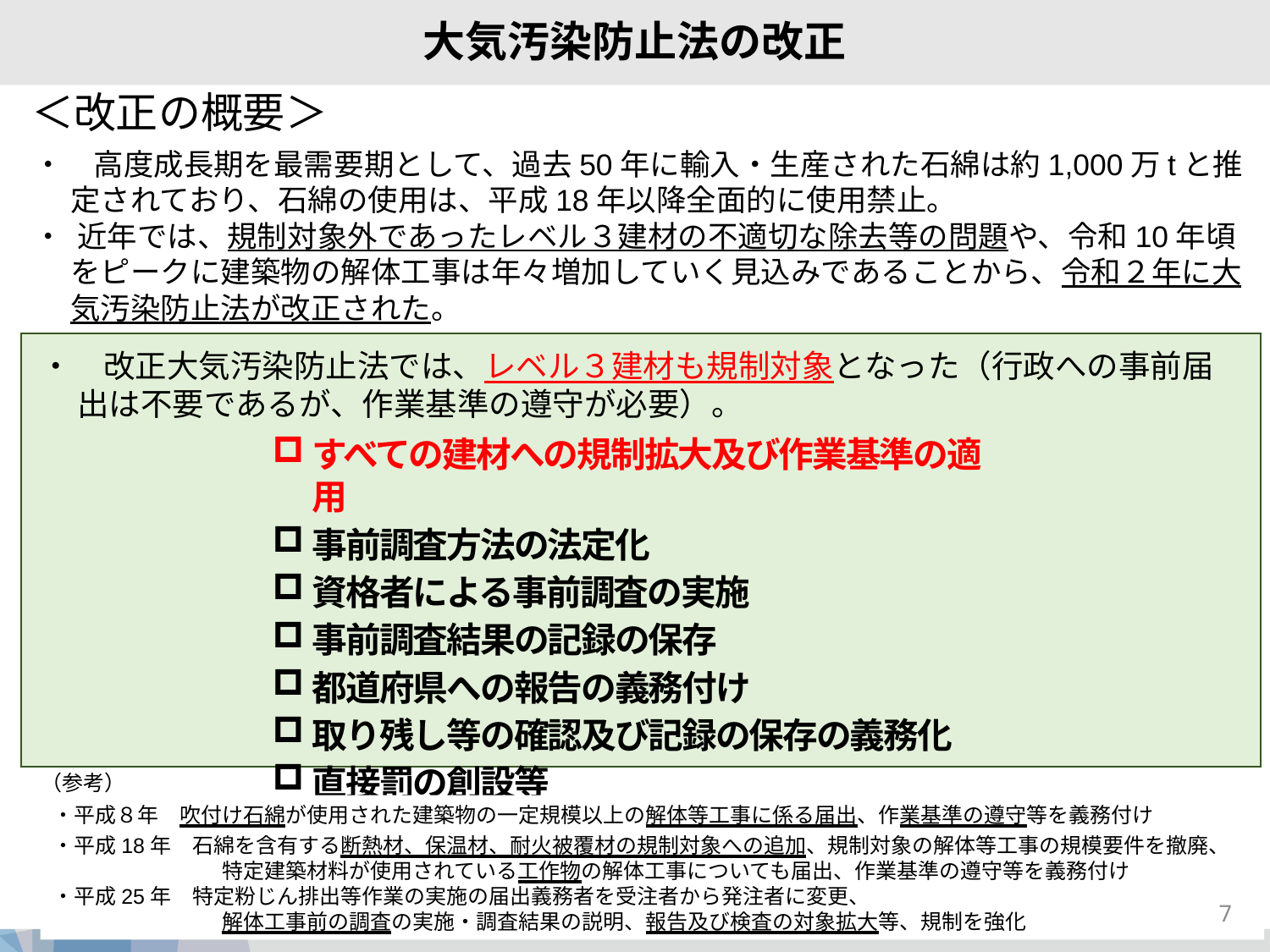

大気汚染防止法の改正
＜改正の概要＞
・　高度成長期を最需要期として、過去50年に輸入・生産された石綿は約1,000万tと推定されており、石綿の使用は、平成18年以降全面的に使用禁止。
・  近年では、規制対象外であったレベル３建材の不適切な除去等の問題や、令和10年頃をピークに建築物の解体工事は年々増加していく見込みであることから、令和２年に大気汚染防止法が改正された。

・　改正大気汚染防止法では、レベル３建材も規制対象となった（行政への事前届出は不要であるが、作業基準の遵守が必要）。
すべての建材への規制拡大及び作業基準の適用
事前調査方法の法定化
資格者による事前調査の実施
事前調査結果の記録の保存
都道府県への報告の義務付け
取り残し等の確認及び記録の保存の義務化
直接罰の創設等
（参考）
・平成８年　吹付け石綿が使用された建築物の一定規模以上の解体等工事に係る届出、作業基準の遵守等を義務付け
・平成18年　石綿を含有する断熱材、保温材、耐火被覆材の規制対象への追加、規制対象の解体等工事の規模要件を撤廃、
　　　　　　　　特定建築材料が使用されている工作物の解体工事についても届出、作業基準の遵守等を義務付け
・平成25年　特定粉じん排出等作業の実施の届出義務者を受注者から発注者に変更、
　　　　　　　　解体工事前の調査の実施・調査結果の説明、報告及び検査の対象拡大等、規制を強化
7